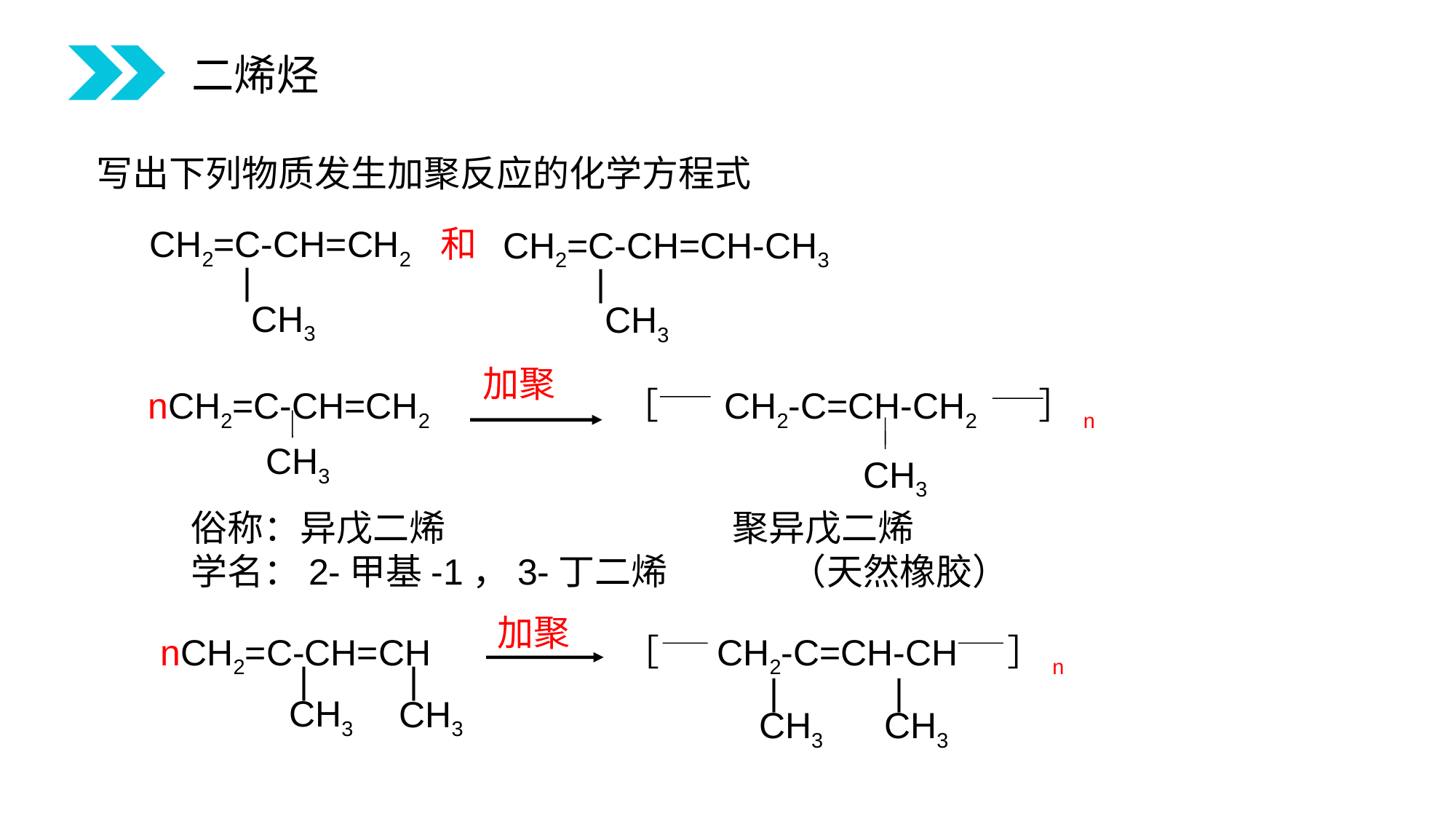

二烯烃
写出下列物质发生加聚反应的化学方程式
CH2=C-CH=CH2  和
                |
          CH3
CH2=C-CH=CH-CH3
                |
          CH3
nCH2=C-CH=CH2                  ［       CH2-C=CH-CH2         ］n
加聚

CH3

CH3
俗称：异戊二烯                                   聚异戊二烯
学名：2-甲基-1，3-丁二烯               （天然橡胶）
 nCH2=C-CH=CH                  ［      CH2-C=CH-CH       ］n
加聚

 |
CH3
 |
CH3
 |
CH3
 |
CH3